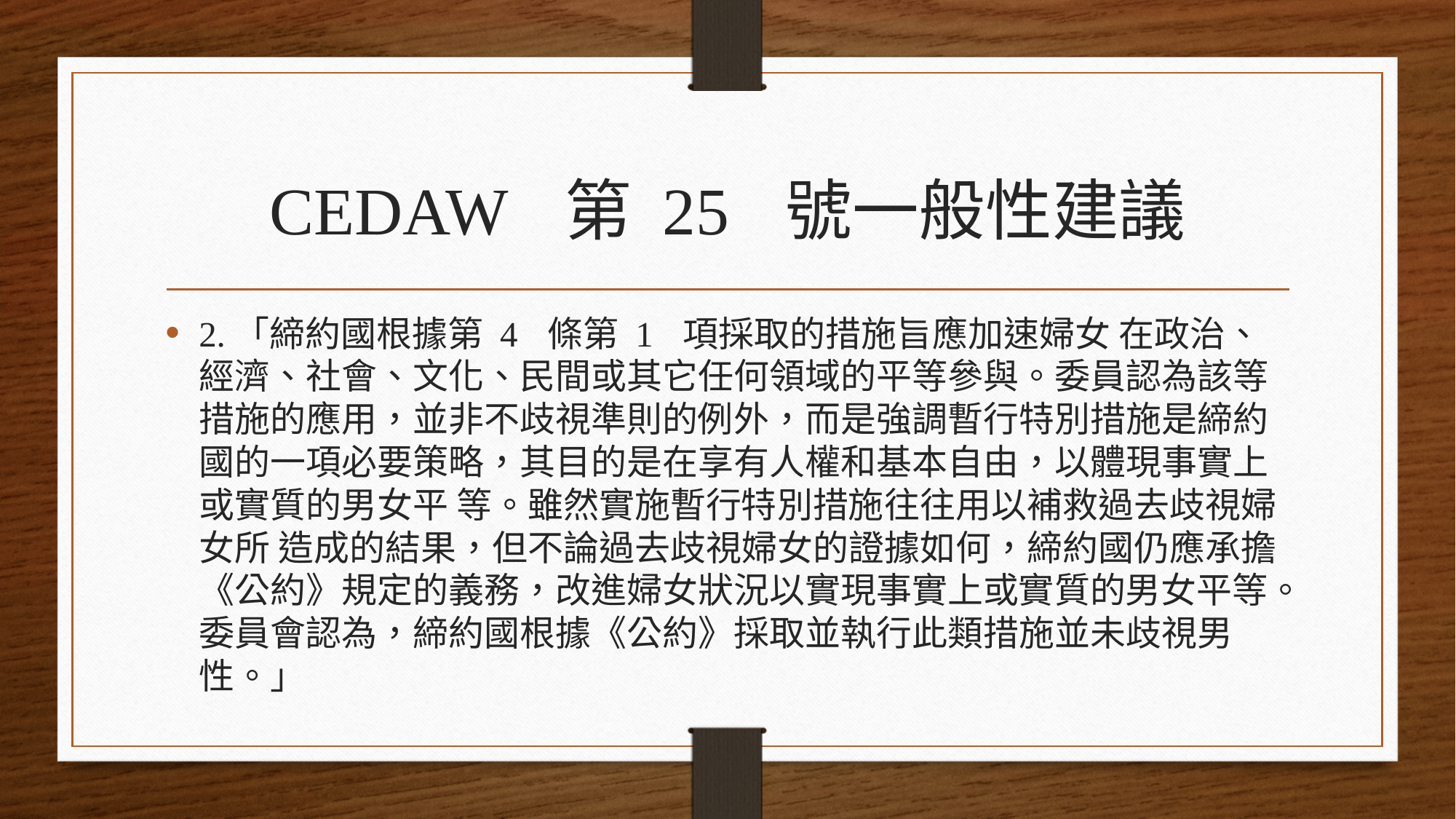

# CEDAW 第 25 號一般性建議
2.「締約國根據第 4 條第 1 項採取的措施旨應加速婦女 在政治、經濟、社會、文化、民間或其它任何領域的平等參與。委員認為該等措施的應用，並非不歧視準則的例外，而是強調暫行特別措施是締約國的一項必要策略，其目的是在享有人權和基本自由，以體現事實上或實質的男女平 等。雖然實施暫行特別措施往往用以補救過去歧視婦女所 造成的結果，但不論過去歧視婦女的證據如何，締約國仍應承擔《公約》規定的義務，改進婦女狀況以實現事實上或實質的男女平等。委員會認為，締約國根據《公約》採取並執行此類措施並未歧視男性。」